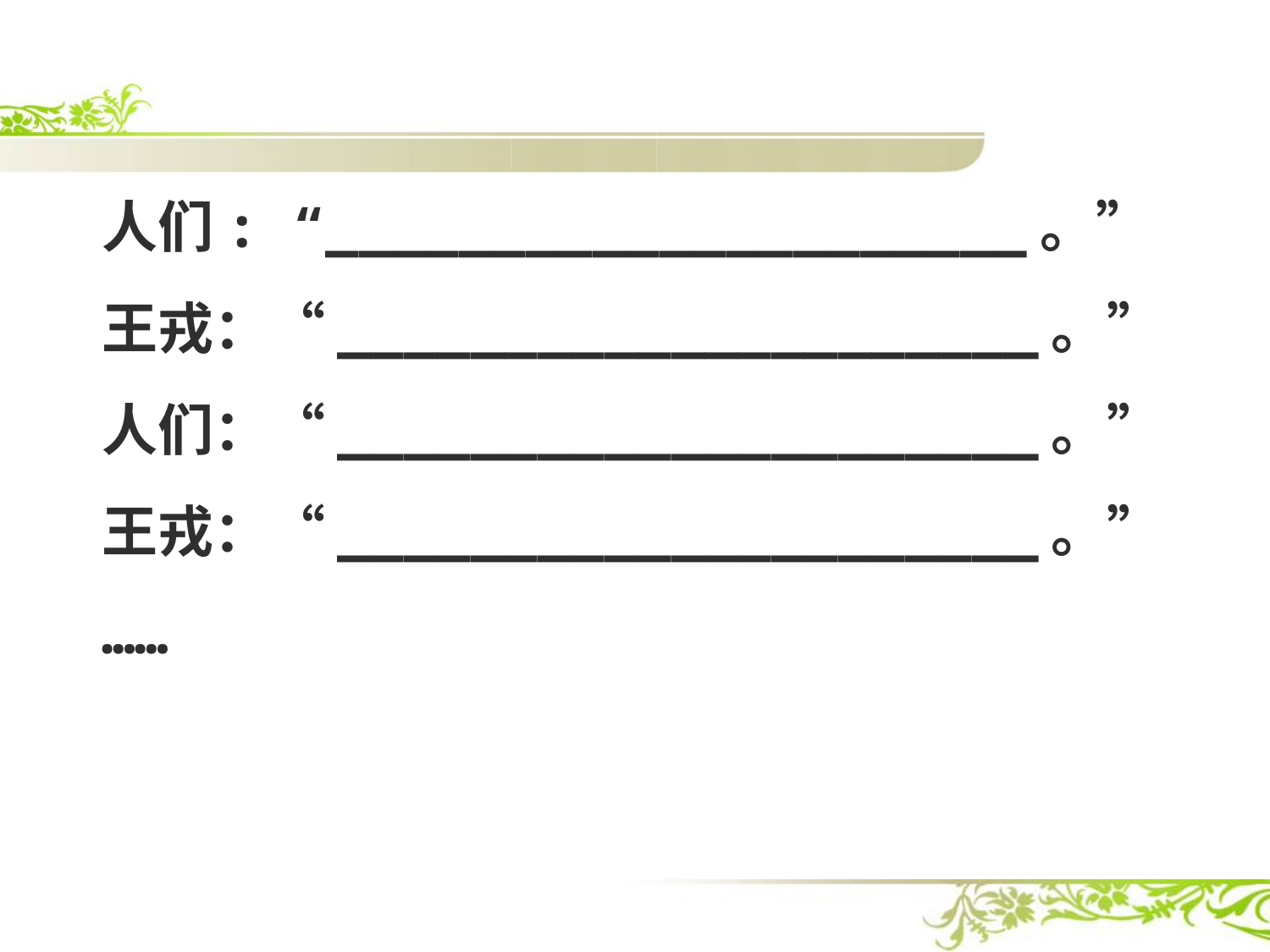

#
人们: “_____________________。”
王戎：“_____________________。”
人们：“_____________________。”
王戎：“_____________________。”
……